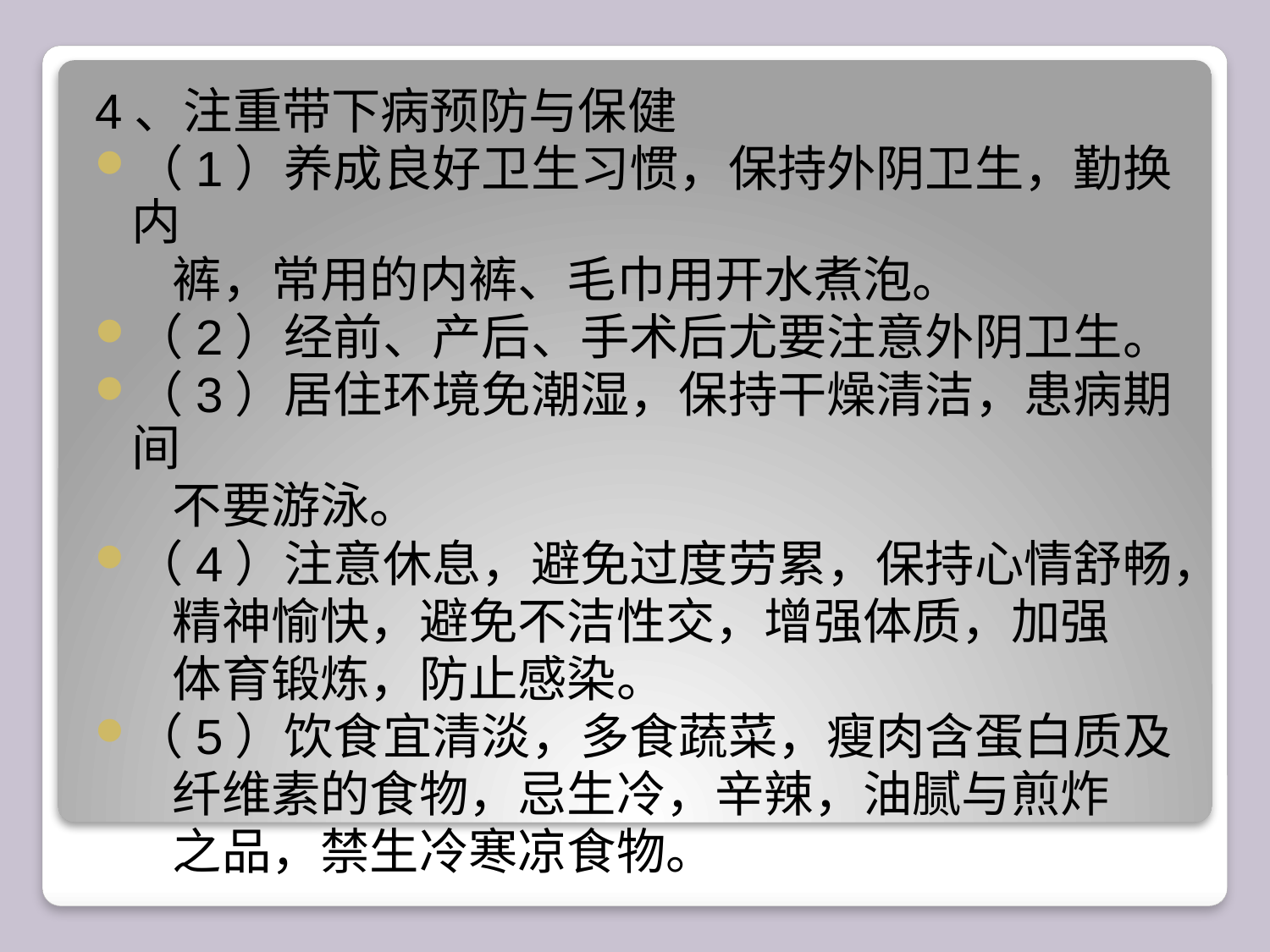

4、注重带下病预防与保健
（1）养成良好卫生习惯，保持外阴卫生，勤换内
      裤，常用的内裤、毛巾用开水煮泡。
（2）经前、产后、手术后尤要注意外阴卫生。
（3）居住环境免潮湿，保持干燥清洁，患病期间
      不要游泳。
（4）注意休息，避免过度劳累，保持心情舒畅，
      精神愉快，避免不洁性交，增强体质，加强
      体育锻炼，防止感染。
（5）饮食宜清淡，多食蔬菜，瘦肉含蛋白质及
      纤维素的食物，忌生冷，辛辣，油腻与煎炸
      之品，禁生冷寒凉食物。